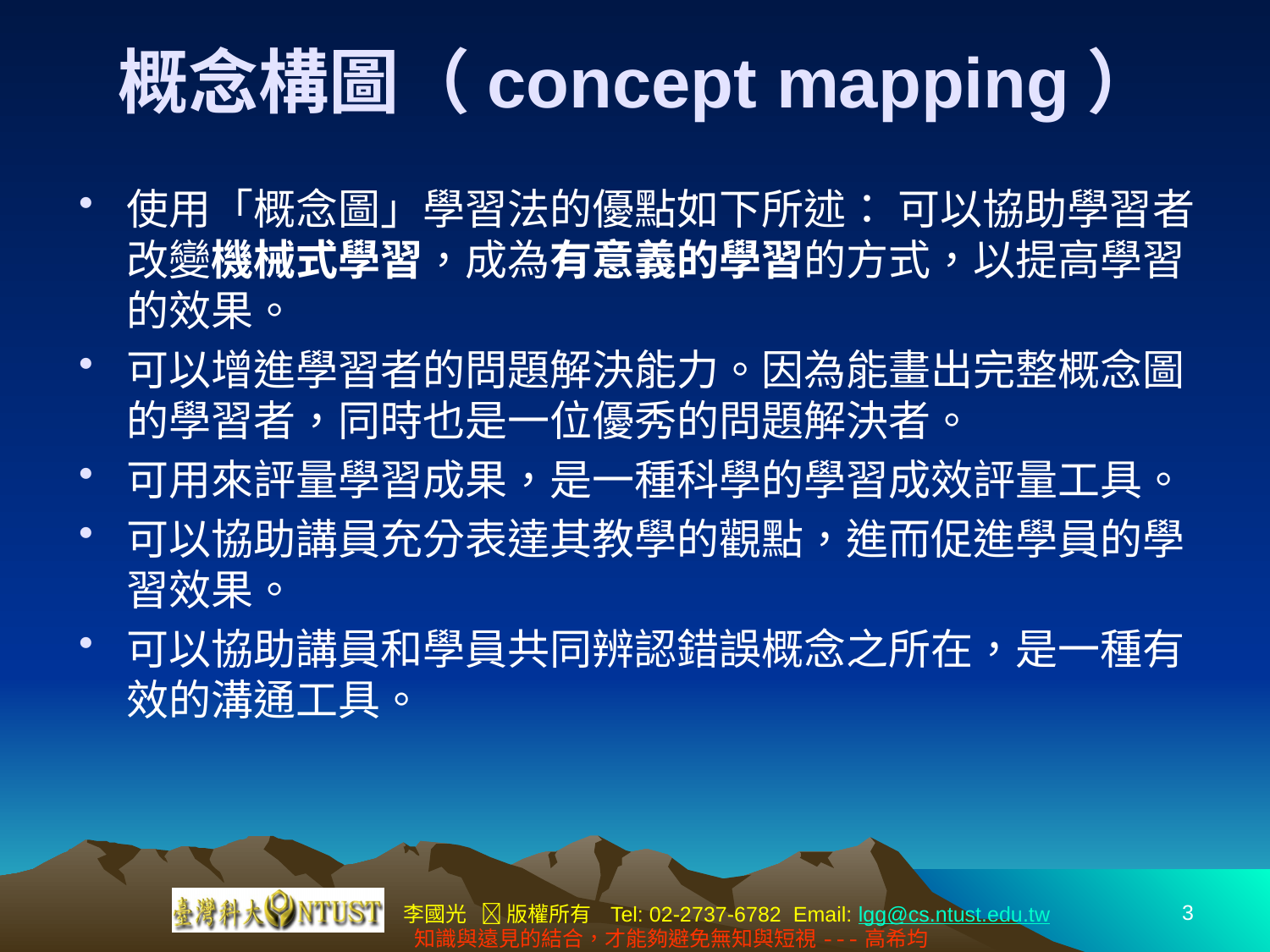

# 概念構圖（concept mapping）
使用「概念圖」學習法的優點如下所述： 可以協助學習者改變機械式學習，成為有意義的學習的方式，以提高學習的效果。
可以增進學習者的問題解決能力。因為能畫出完整概念圖的學習者，同時也是一位優秀的問題解決者。
可用來評量學習成果，是一種科學的學習成效評量工具。
可以協助講員充分表達其教學的觀點，進而促進學員的學習效果。
可以協助講員和學員共同辨認錯誤概念之所在，是一種有效的溝通工具。

3